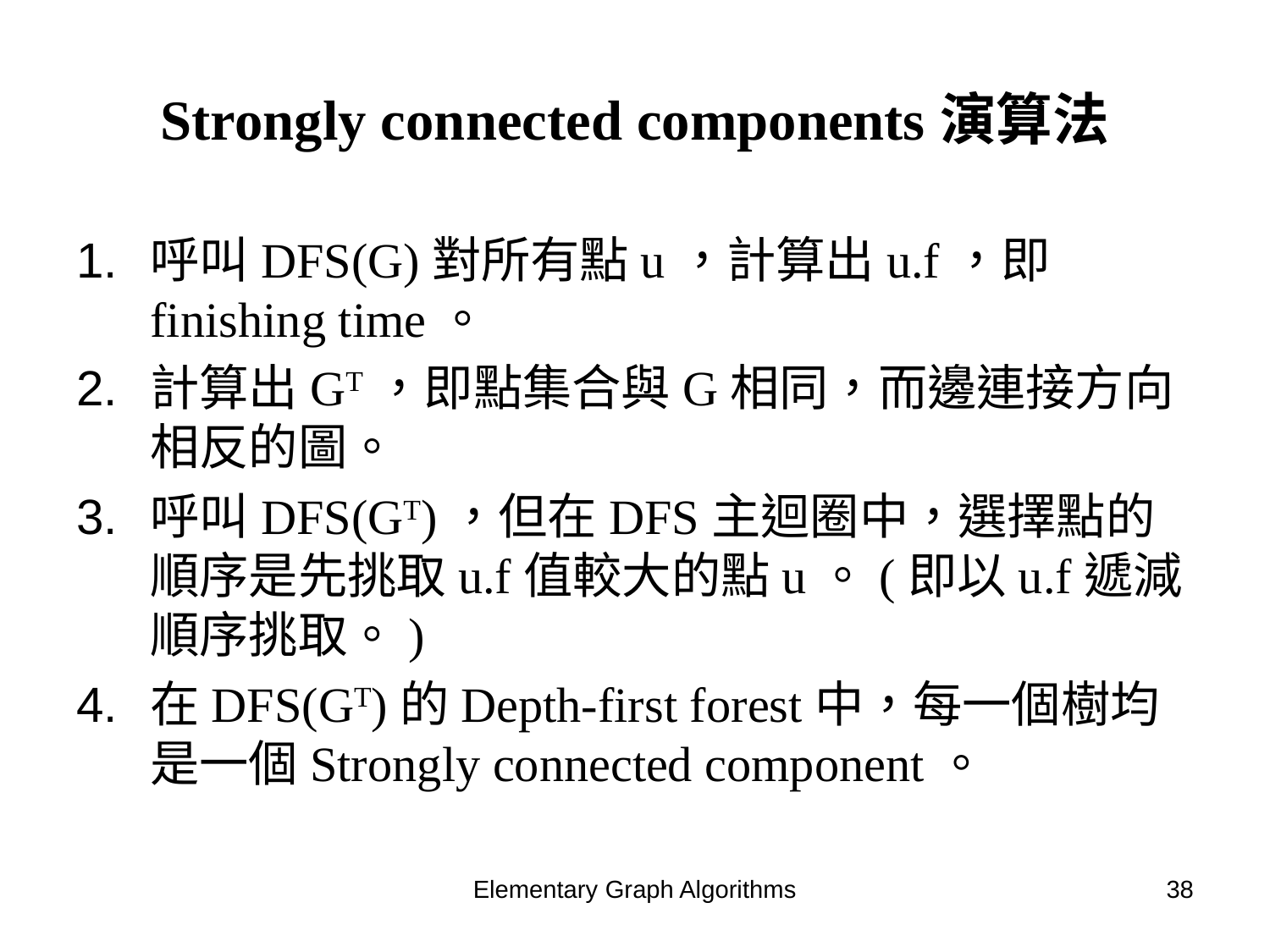

# Strongly connected components演算法
呼叫DFS(G)對所有點u，計算出u.f，即finishing time。
計算出GT，即點集合與G相同，而邊連接方向相反的圖。
呼叫DFS(GT)，但在DFS主迴圈中，選擇點的順序是先挑取u.f值較大的點u。(即以u.f遞減順序挑取。)
在DFS(GT)的Depth-first forest中，每一個樹均是一個Strongly connected component。
Elementary Graph Algorithms
38